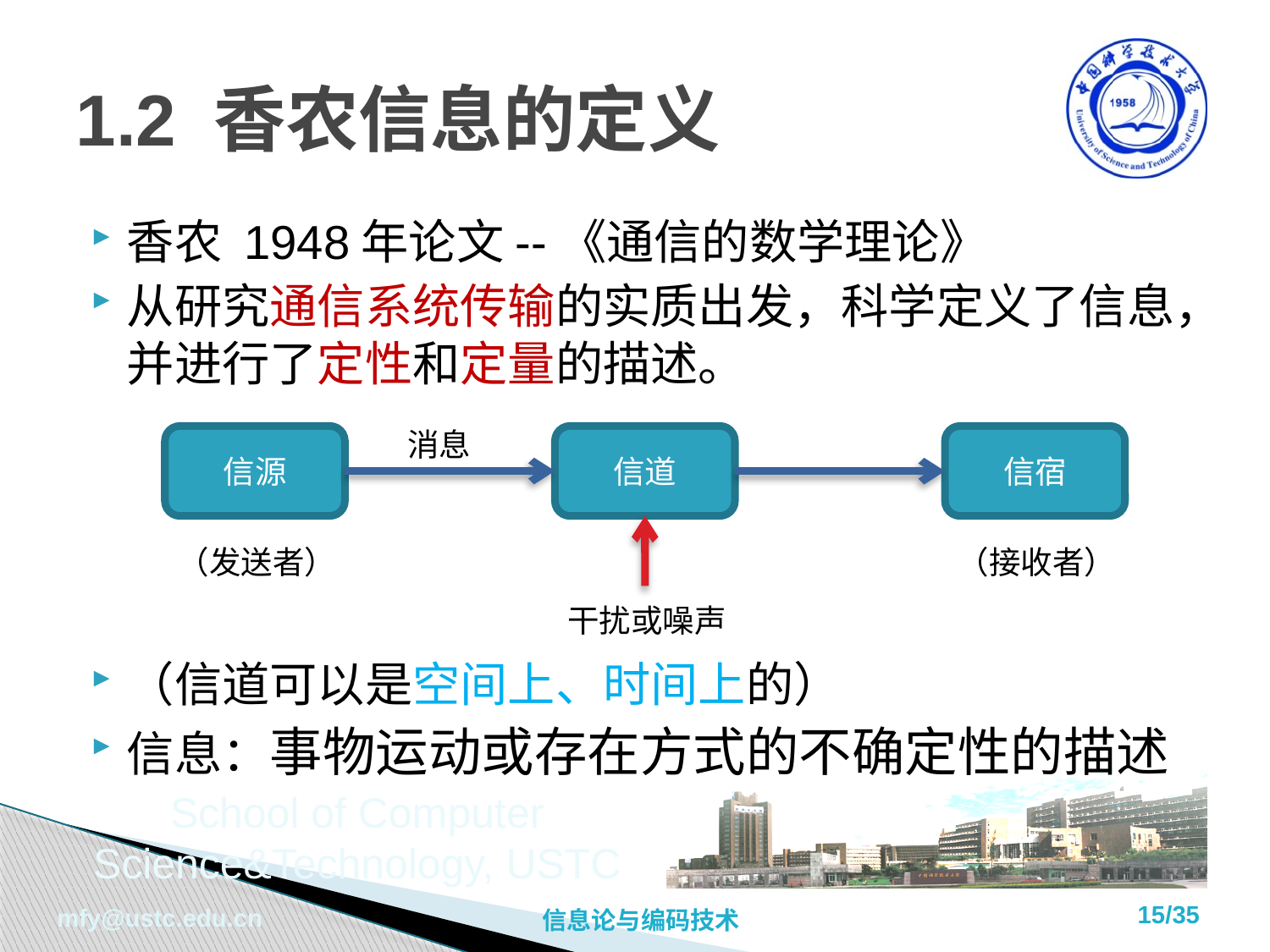

# 1.2 香农信息的定义
香农 1948年论文--《通信的数学理论》
从研究通信系统传输的实质出发，科学定义了信息，并进行了定性和定量的描述。

（信道可以是空间上、时间上的）
信息：事物运动或存在方式的不确定性的描述
消息
信源
信道
信宿
（发送者）
（接收者）
干扰或噪声